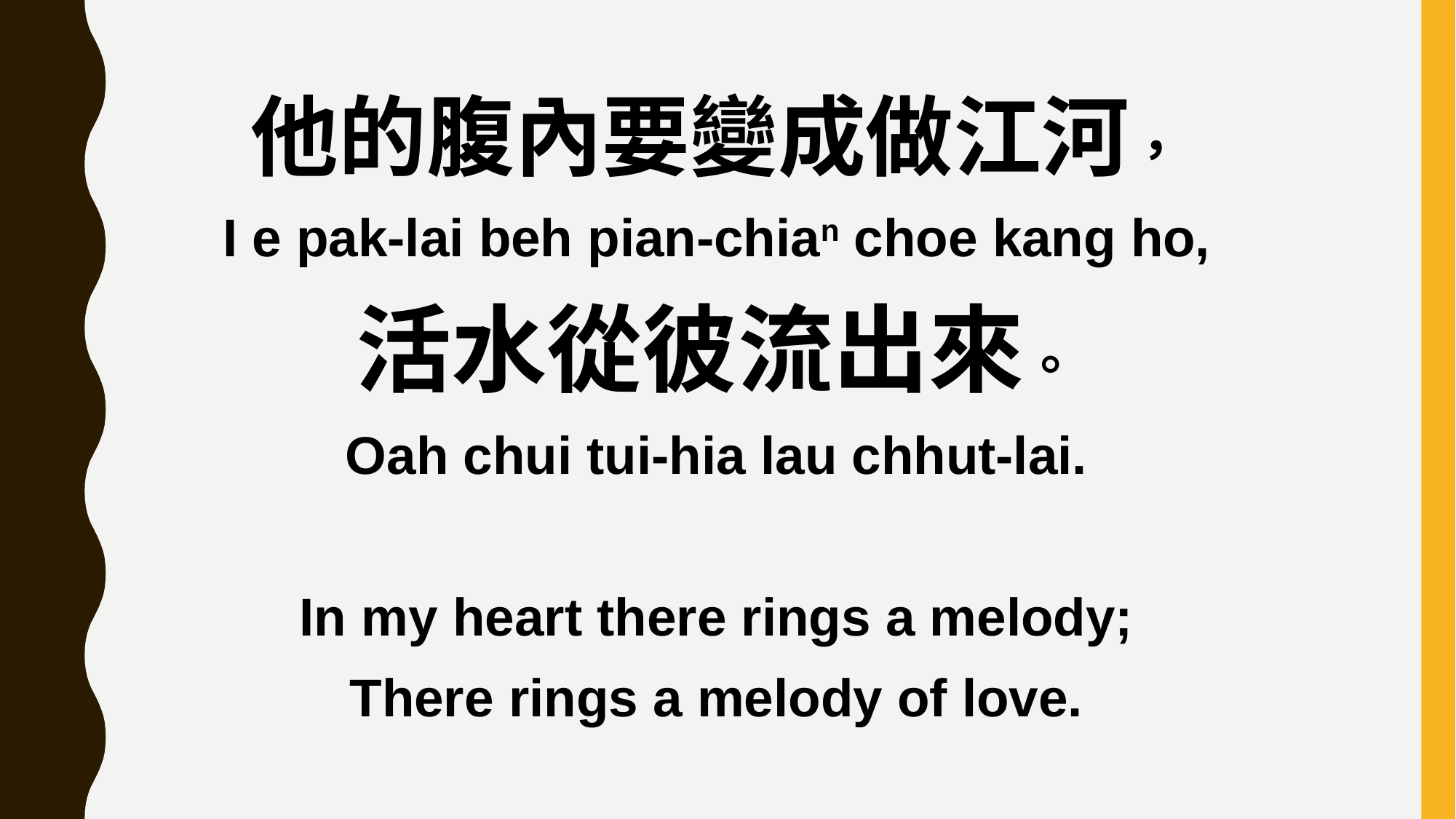

他的腹內要變成做江河，
I e pak-lai beh pian-chian choe kang ho,
活水從彼流出來。
Oah chui tui-hia lau chhut-lai.

In my heart there rings a melody;
There rings a melody of love.